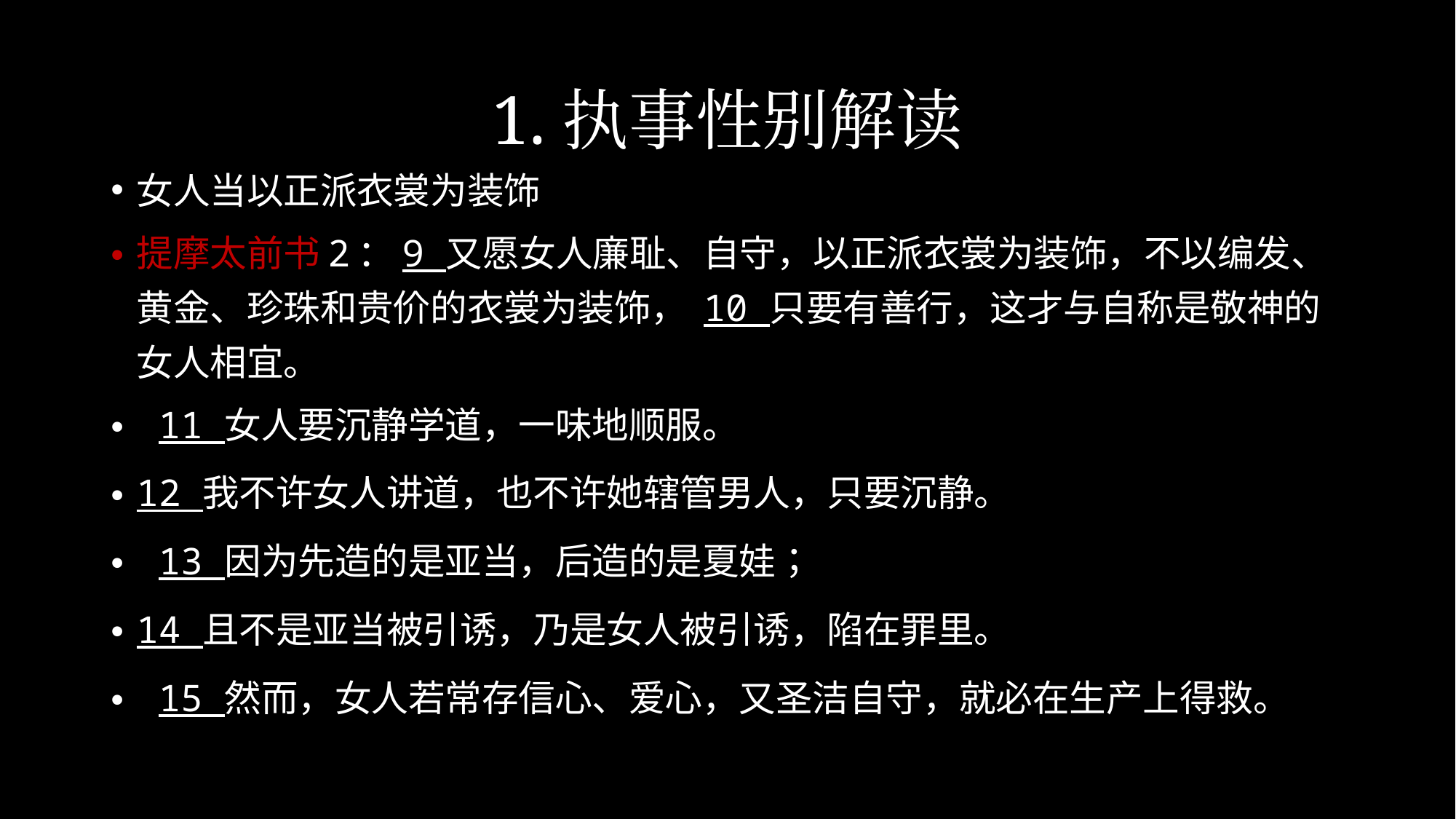

# 1.执事性别解读
女人当以正派衣裳为装饰
提摩太前书2：9 又愿女人廉耻、自守，以正派衣裳为装饰，不以编发、黄金、珍珠和贵价的衣裳为装饰， 10 只要有善行，这才与自称是敬神的女人相宜。
 11 女人要沉静学道，一味地顺服。
12 我不许女人讲道，也不许她辖管男人，只要沉静。
 13 因为先造的是亚当，后造的是夏娃；
14 且不是亚当被引诱，乃是女人被引诱，陷在罪里。
 15 然而，女人若常存信心、爱心，又圣洁自守，就必在生产上得救。